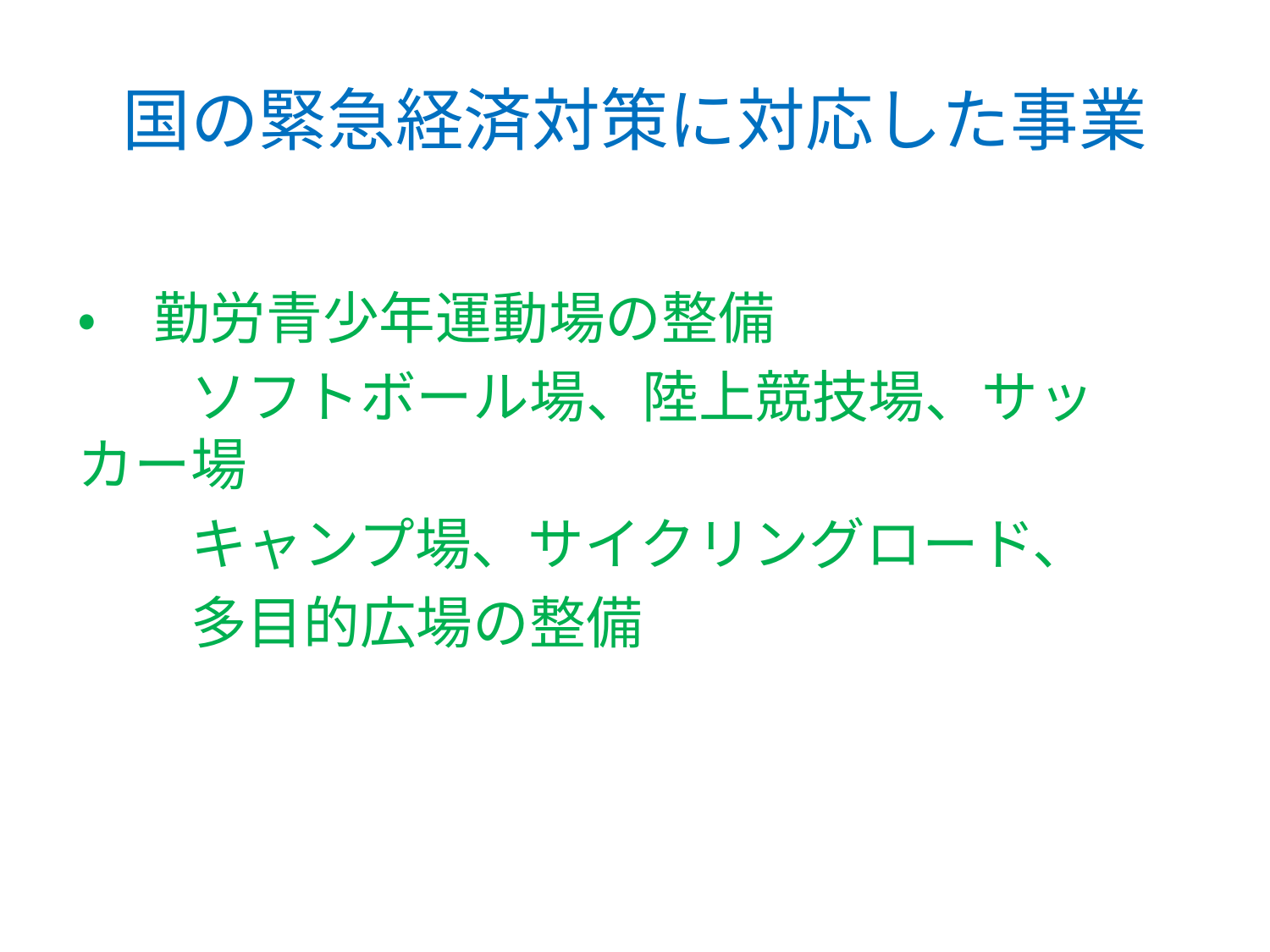

# 国の緊急経済対策に対応した事業
・　勤労青少年運動場の整備
　　ソフトボール場、陸上競技場、サッカー場
　　キャンプ場、サイクリングロード、
　　多目的広場の整備